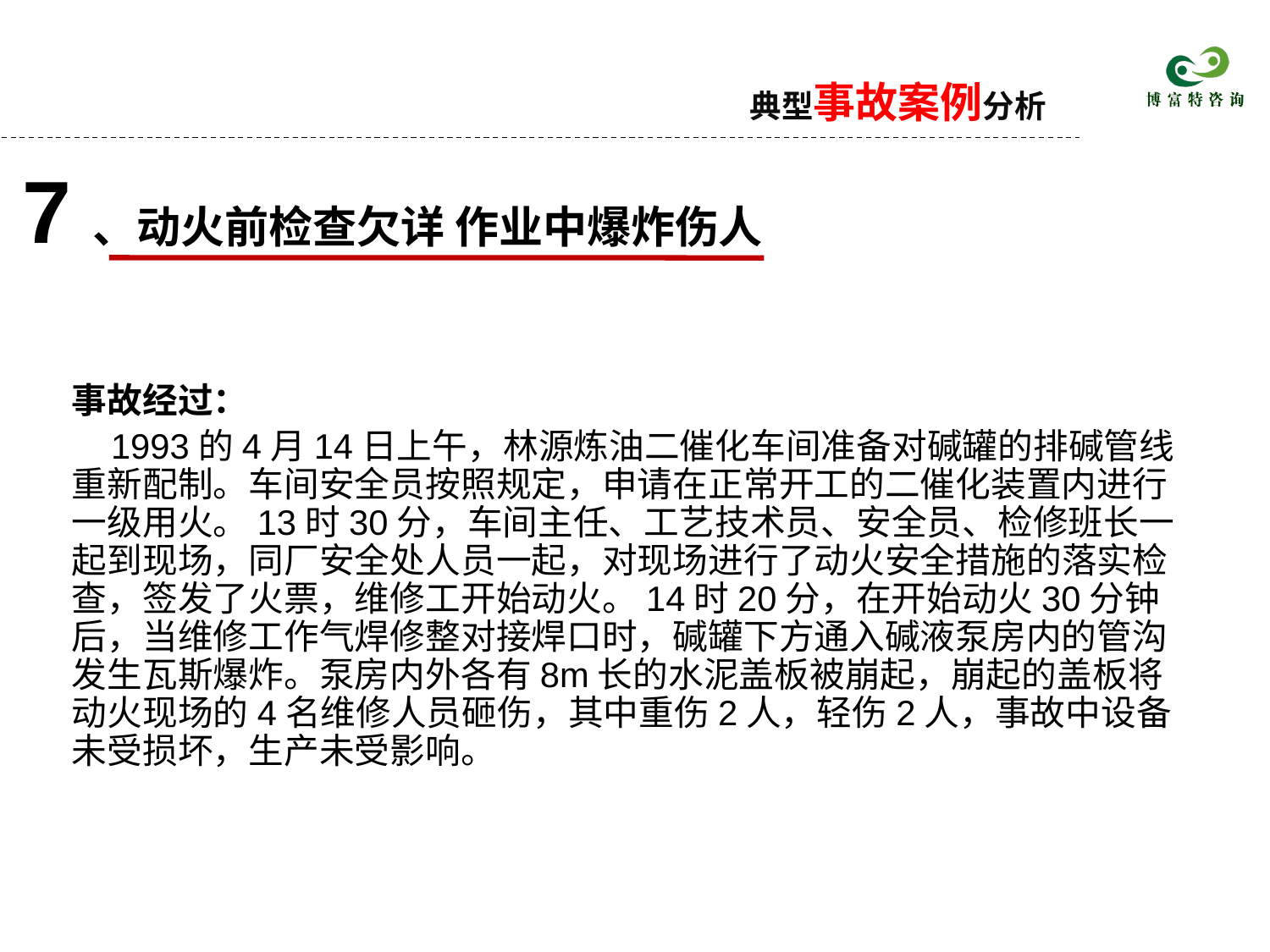

7、动火前检查欠详 作业中爆炸伤人
事故经过：
    1993的4月14日上午，林源炼油二催化车间准备对碱罐的排碱管线重新配制。车间安全员按照规定，申请在正常开工的二催化装置内进行一级用火。13时30分，车间主任、工艺技术员、安全员、检修班长一起到现场，同厂安全处人员一起，对现场进行了动火安全措施的落实检查，签发了火票，维修工开始动火。14时20分，在开始动火30分钟后，当维修工作气焊修整对接焊口时，碱罐下方通入碱液泵房内的管沟发生瓦斯爆炸。泵房内外各有8m长的水泥盖板被崩起，崩起的盖板将动火现场的4名维修人员砸伤，其中重伤2人，轻伤2人，事故中设备未受损坏，生产未受影响。